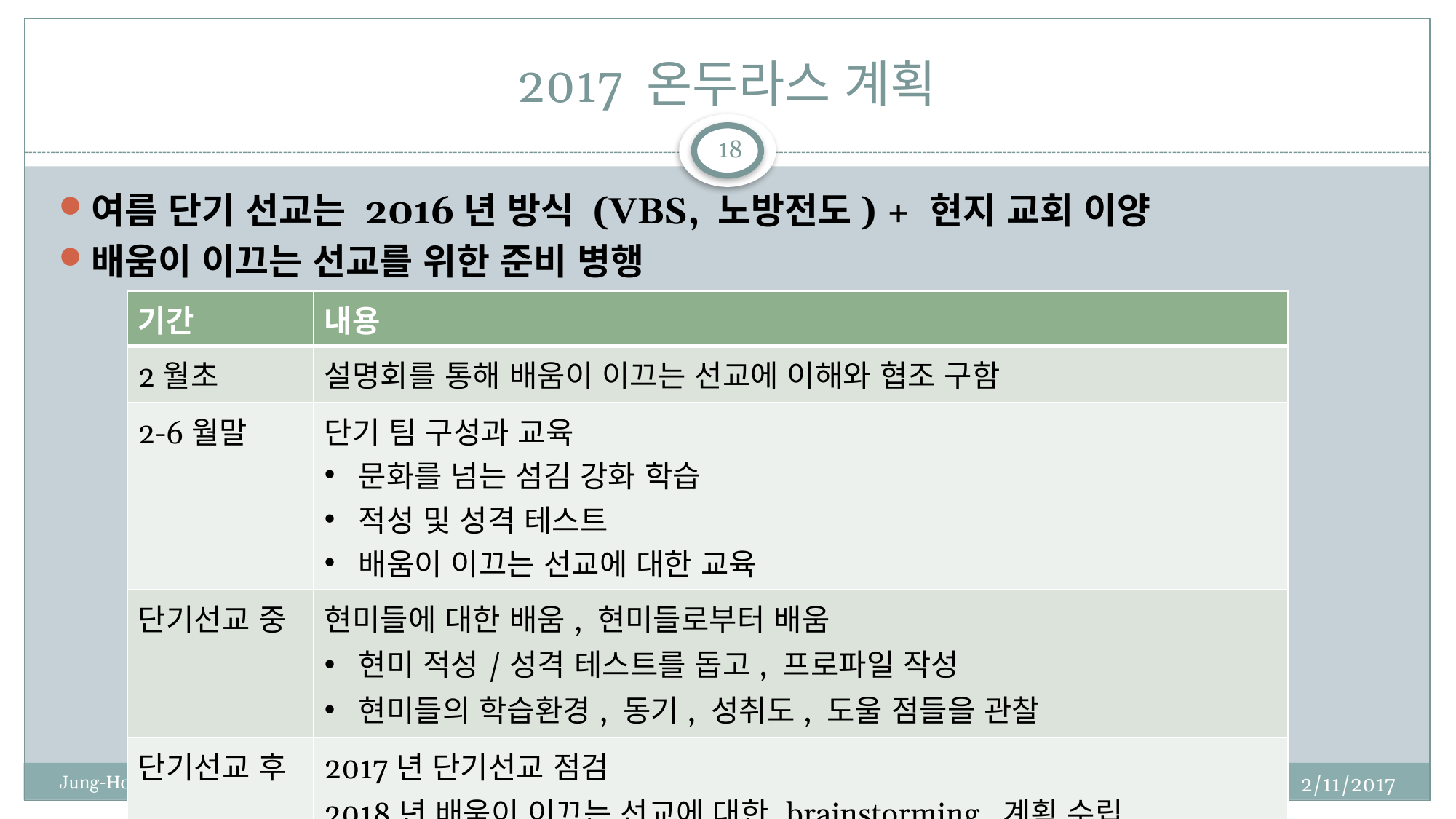

# 2017 온두라스 계획
18
여름 단기 선교는 2016년 방식 (VBS, 노방전도) + 현지 교회 이양
배움이 이끄는 선교를 위한 준비 병행
| 기간 | 내용 |
| --- | --- |
| 2월초 | 설명회를 통해 배움이 이끄는 선교에 이해와 협조 구함 |
| 2-6월말 | 단기 팀 구성과 교육 문화를 넘는 섬김 강화 학습 적성 및 성격 테스트 배움이 이끄는 선교에 대한 교육 |
| 단기선교 중 | 현미들에 대한 배움, 현미들로부터 배움 현미 적성/성격 테스트를 돕고, 프로파일 작성 현미들의 학습환경, 동기, 성취도, 도울 점들을 관찰 |
| 단기선교 후 | 2017년 단기선교 점검 2018년 배움이 이끄는 선교에 대한 brainstorming, 계획 수립 |
2/11/2017
Jung-Hoon Rhew